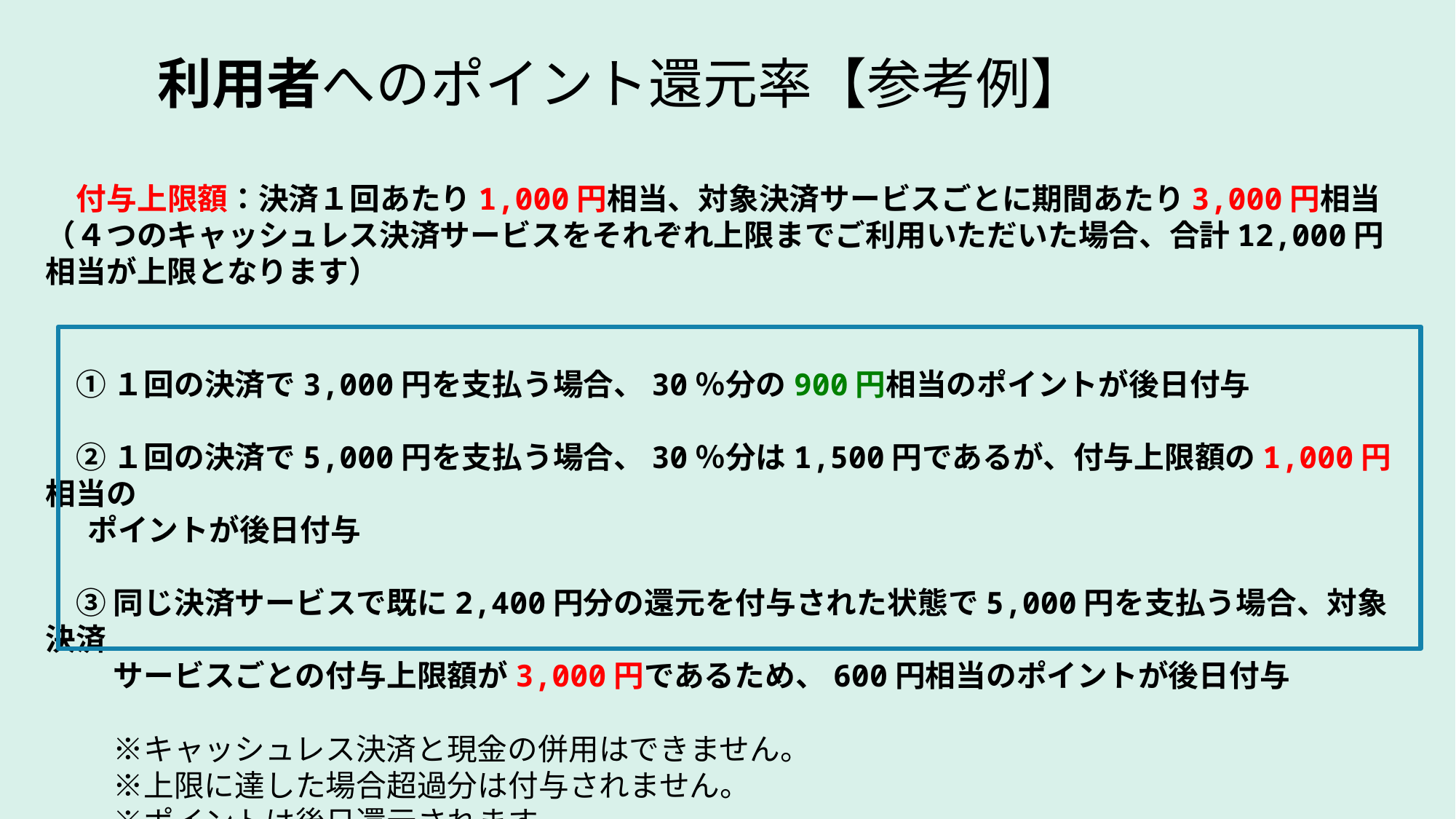

利用者へのポイント還元率【参考例】

　付与上限額：決済１回あたり1,000円相当、対象決済サービスごとに期間あたり3,000円相当
（４つのキャッシュレス決済サービスをそれぞれ上限までご利用いただいた場合、合計12,000円相当が上限となります）

　① １回の決済で3,000円を支払う場合、30％分の900円相当のポイントが後日付与

　② １回の決済で5,000円を支払う場合、30％分は1,500円であるが、付与上限額の1,000円相当の
     ポイントが後日付与

　③ 同じ決済サービスで既に2,400円分の還元を付与された状態で5,000円を支払う場合、対象決済
　　 サービスごとの付与上限額が3,000円であるため、600円相当のポイントが後日付与

　　 ※キャッシュレス決済と現金の併用はできません。
　　 ※上限に達した場合超過分は付与されません。
　　 ※ポイントは後日還元されます。